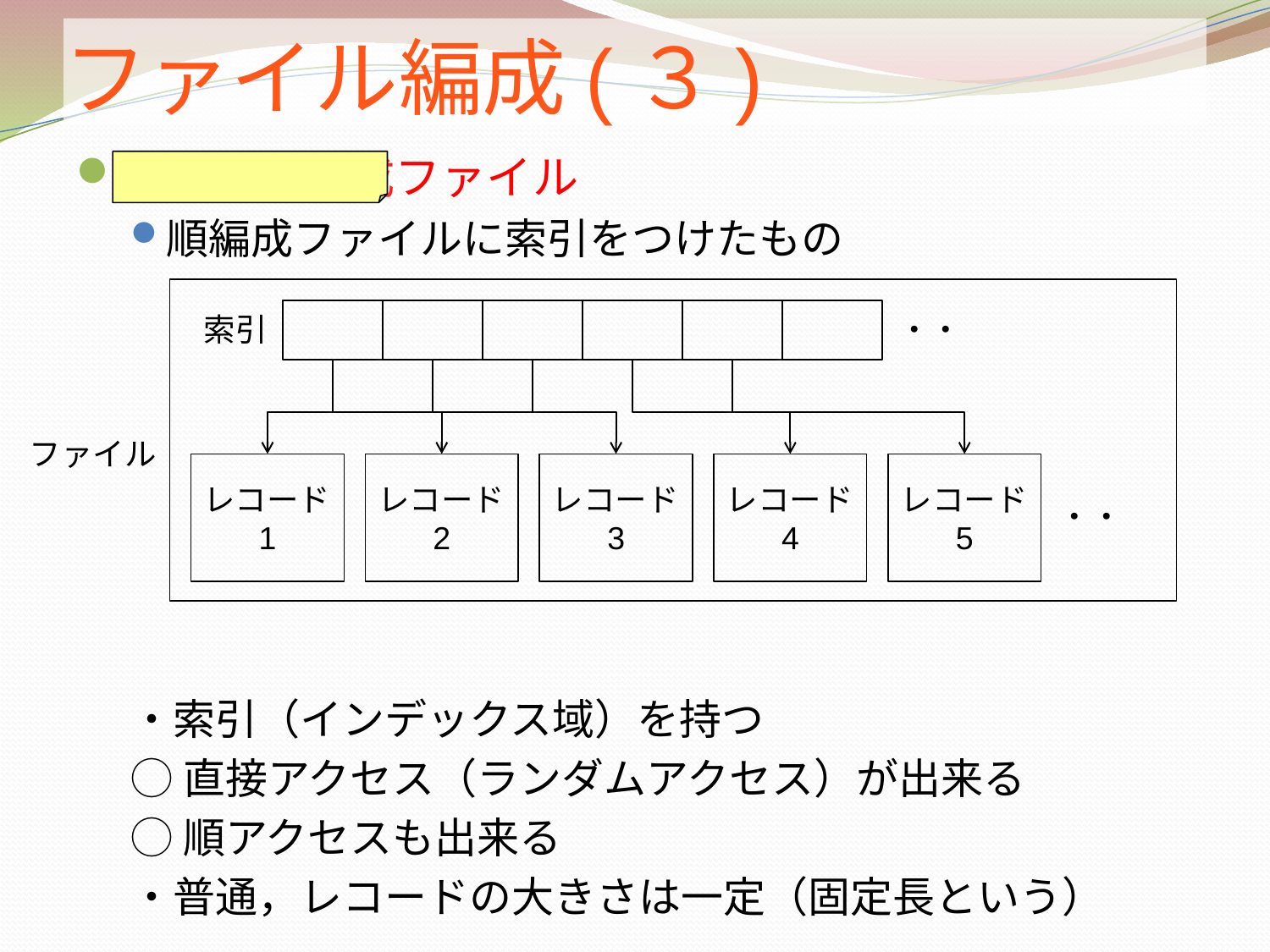

# ファイル編成(３)
索引順次編成ファイル
順編成ファイルに索引をつけたもの

・索引（インデックス域）を持つ
◯直接アクセス（ランダムアクセス）が出来る
◯順アクセスも出来る
・普通，レコードの大きさは一定（固定長という）

索引
・・
ファイル
レコード1
レコード2
レコード3
レコード4
レコード5
・・